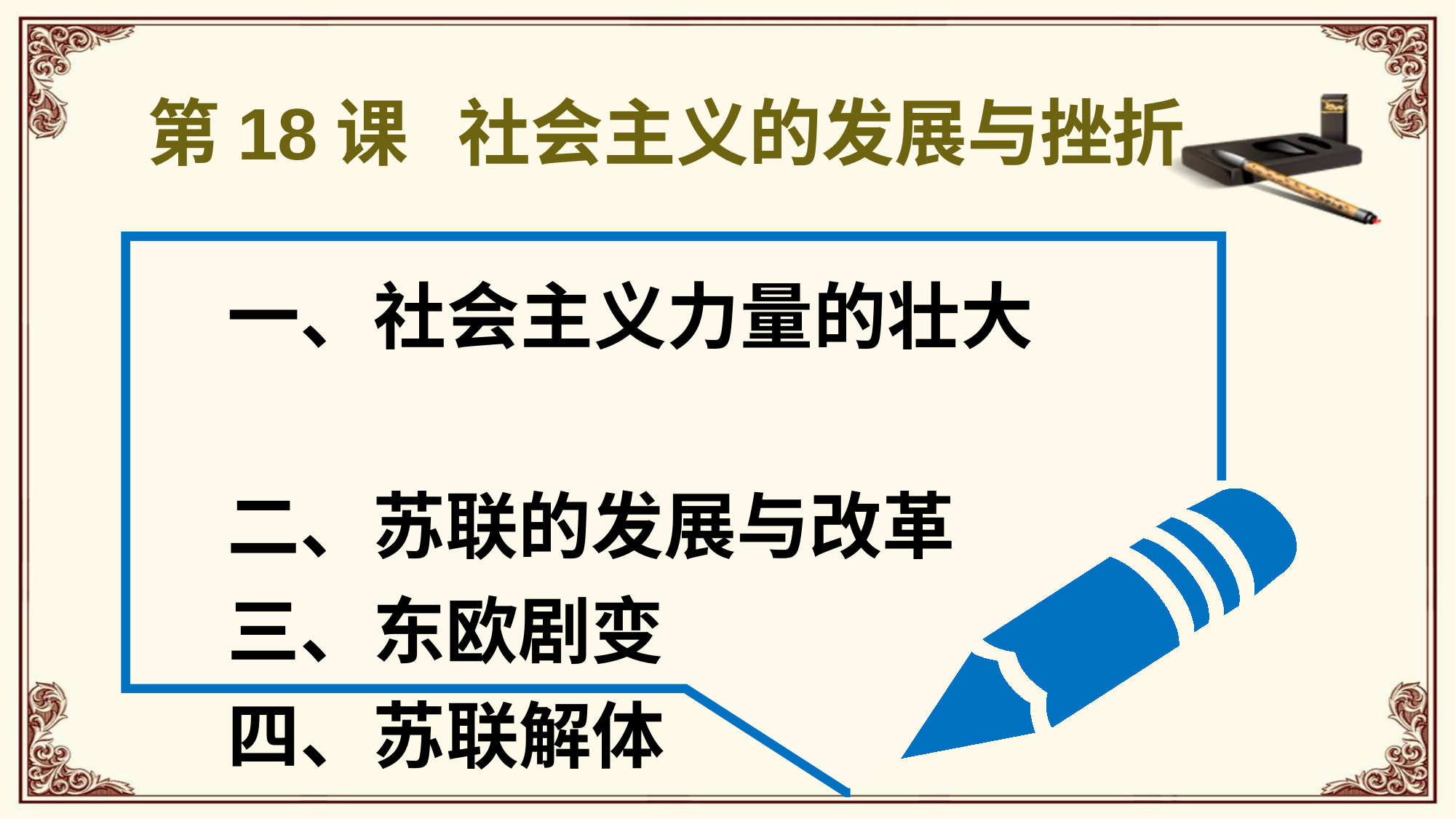

第18课   社会主义的发展与挫折

一、社会主义力量的壮大
二、苏联的发展与改革
三、东欧剧变
四、苏联解体